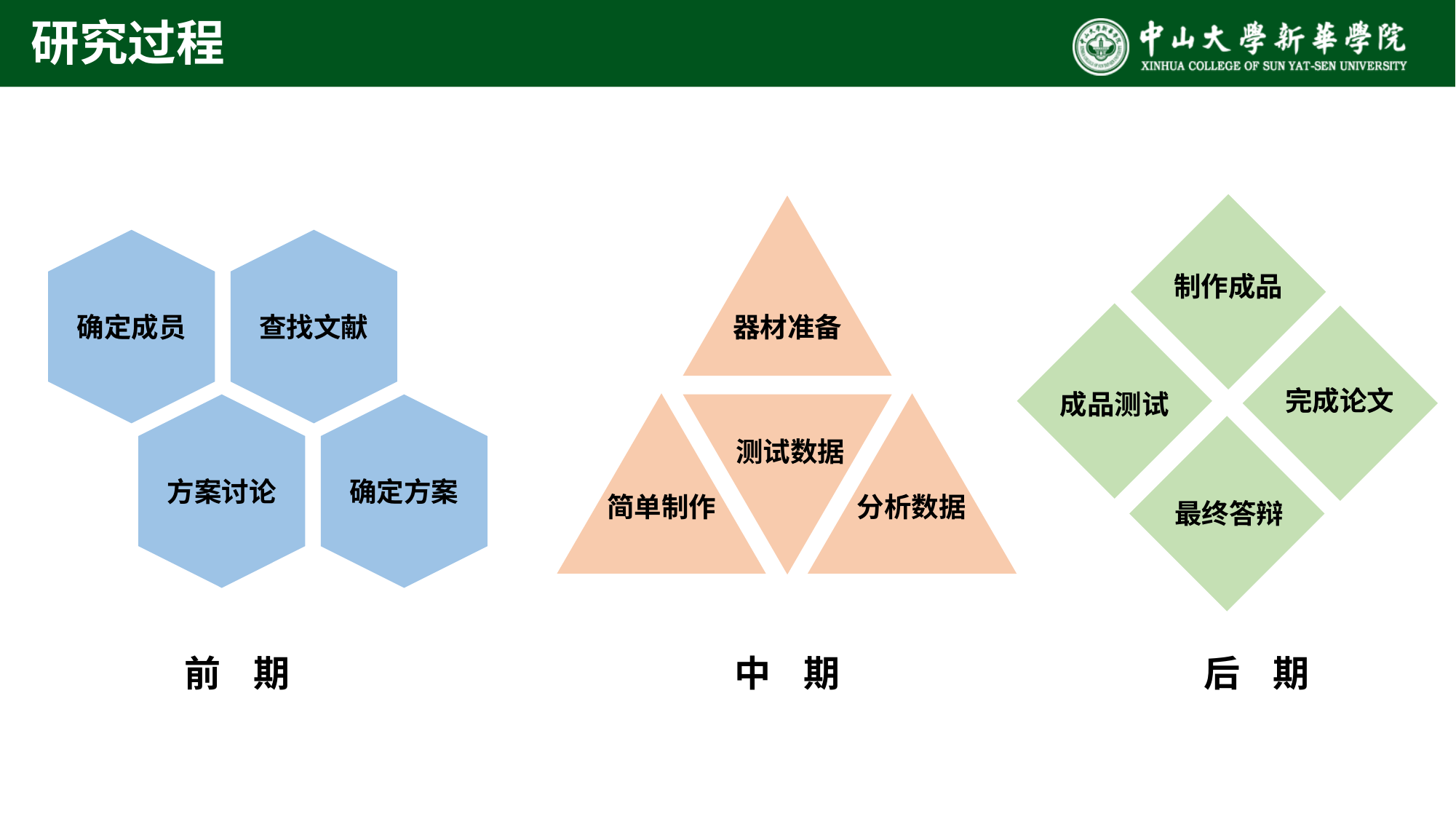

研究过程

制作成品

完成论文
成品测试

最终答辩
后    期

器材准备

测试数据
简单制作
分析数据
中    期

确定成员
查找文献

方案讨论
确定方案
前    期